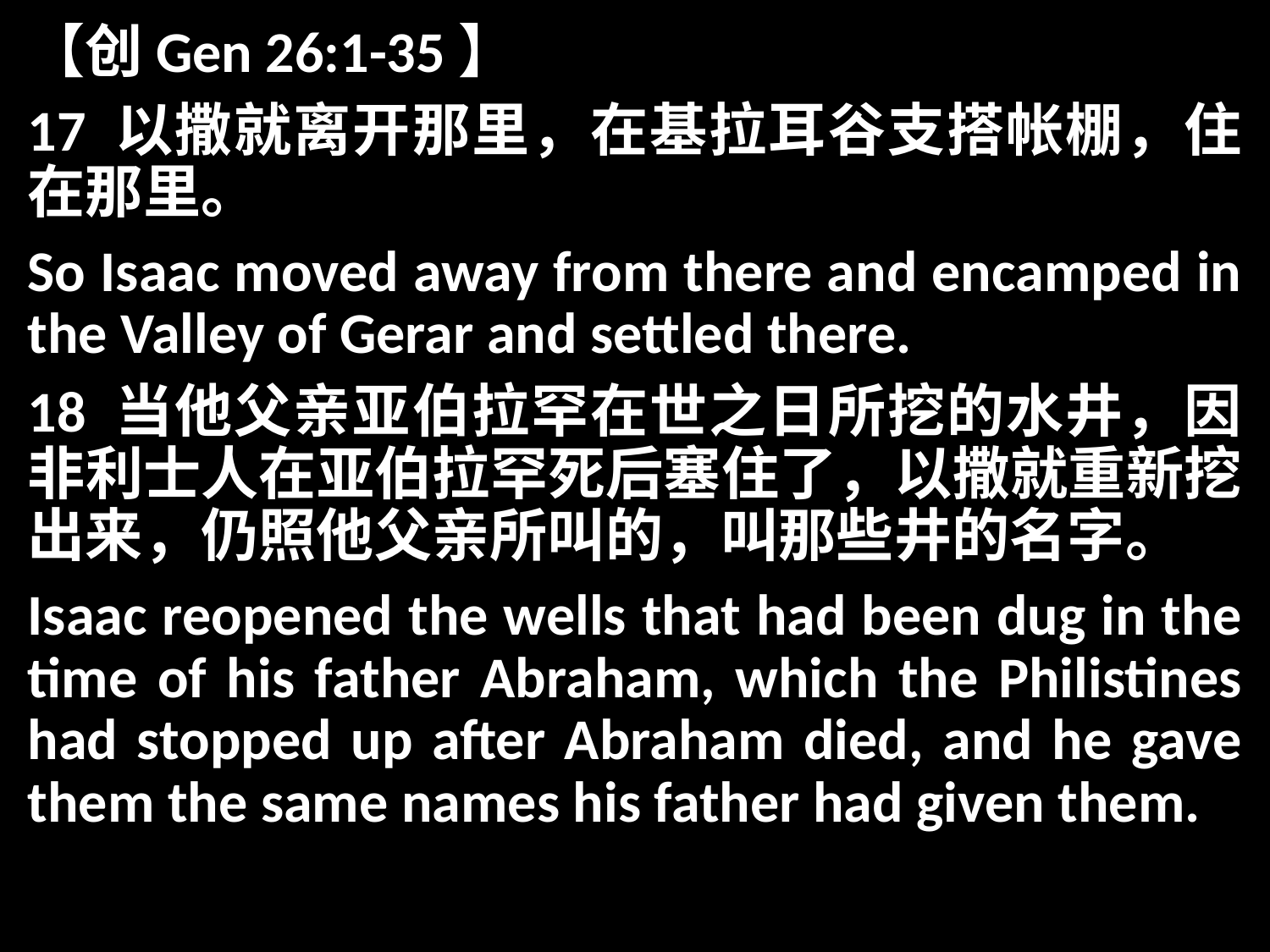

【创Gen 26:1-35】
17 以撒就离开那里，在基拉耳谷支搭帐棚，住在那里。
So Isaac moved away from there and encamped in the Valley of Gerar and settled there.
18 当他父亲亚伯拉罕在世之日所挖的水井，因非利士人在亚伯拉罕死后塞住了，以撒就重新挖出来，仍照他父亲所叫的，叫那些井的名字。
Isaac reopened the wells that had been dug in the time of his father Abraham, which the Philistines had stopped up after Abraham died, and he gave them the same names his father had given them.